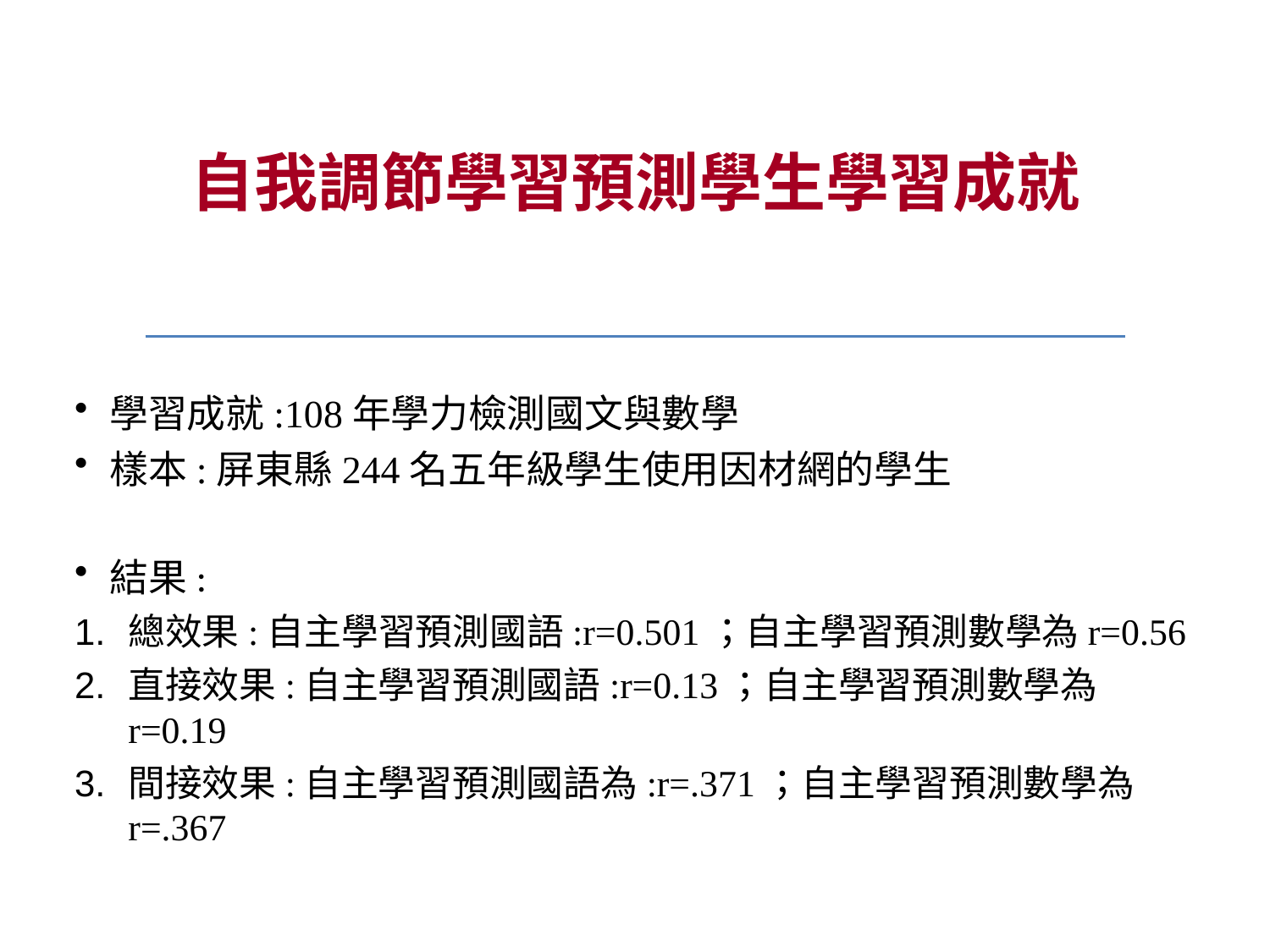

# 自我調節學習預測學生學習成就
學習成就:108年學力檢測國文與數學
樣本:屏東縣244名五年級學生使用因材網的學生

結果:
總效果:自主學習預測國語:r=0.501；自主學習預測數學為r=0.56
直接效果:自主學習預測國語:r=0.13；自主學習預測數學為r=0.19
間接效果:自主學習預測國語為:r=.371；自主學習預測數學為r=.367